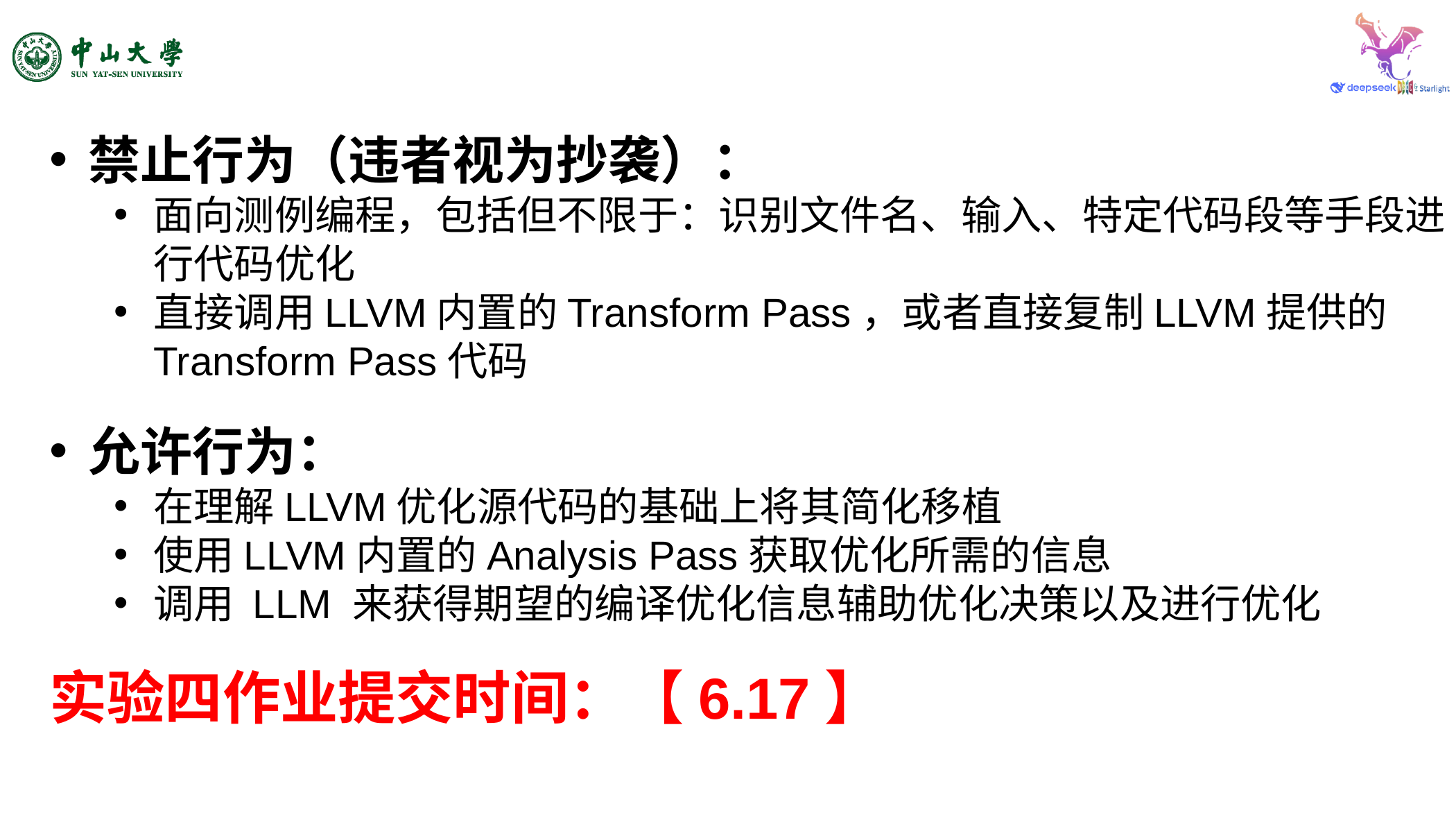

禁止行为（违者视为抄袭）：
面向测例编程，包括但不限于：识别文件名、输入、特定代码段等手段进行代码优化
直接调用LLVM内置的Transform Pass，或者直接复制LLVM提供的Transform Pass代码

允许行为：
在理解LLVM优化源代码的基础上将其简化移植
使用LLVM内置的Analysis Pass获取优化所需的信息
调用 LLM 来获得期望的编译优化信息辅助优化决策以及进行优化

实验四作业提交时间：【6.17】